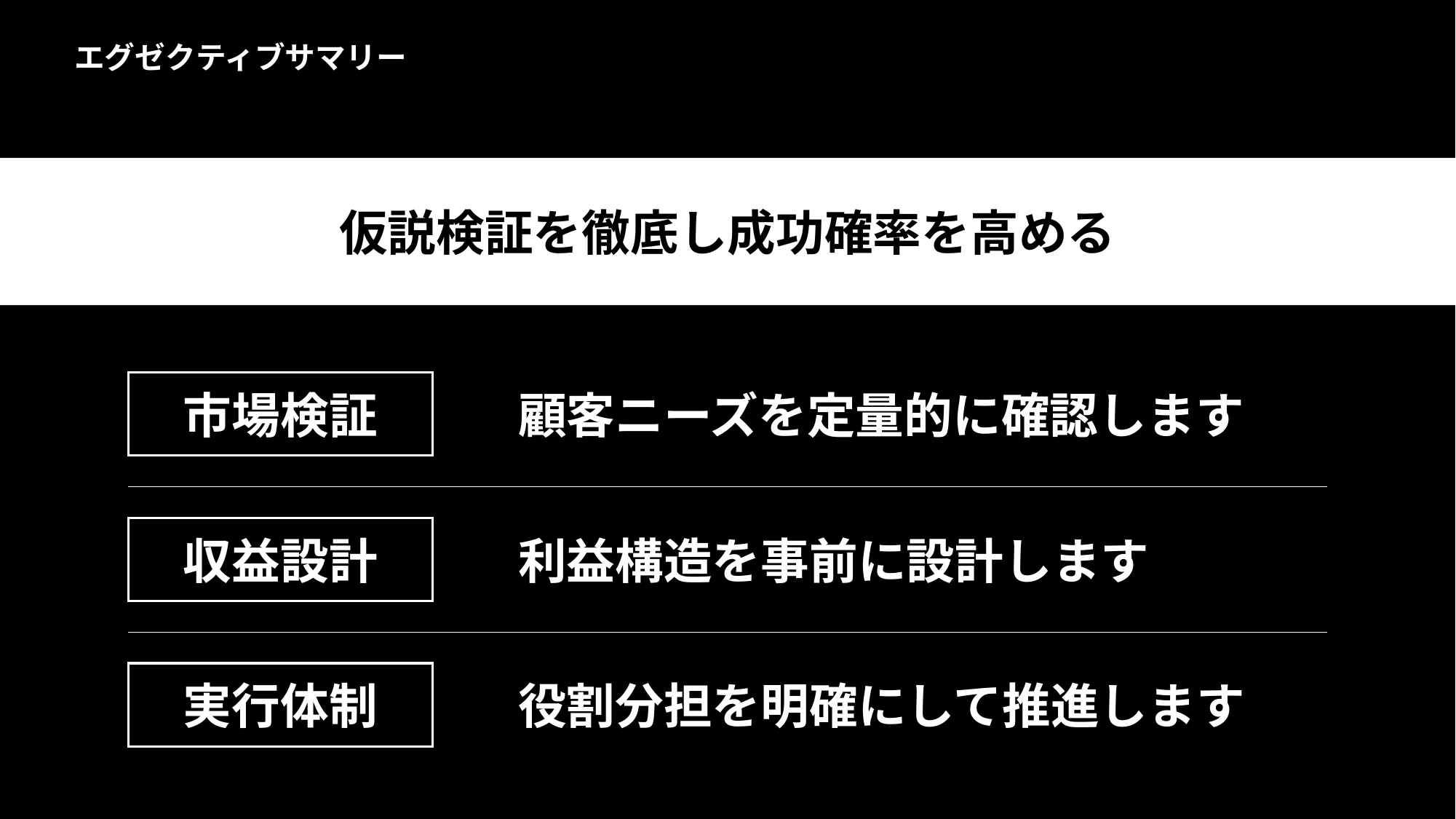

エグゼクティブサマリー
仮説検証を徹底し成功確率を高める
市場検証
顧客ニーズを定量的に確認します
収益設計
利益構造を事前に設計します
実行体制
役割分担を明確にして推進します